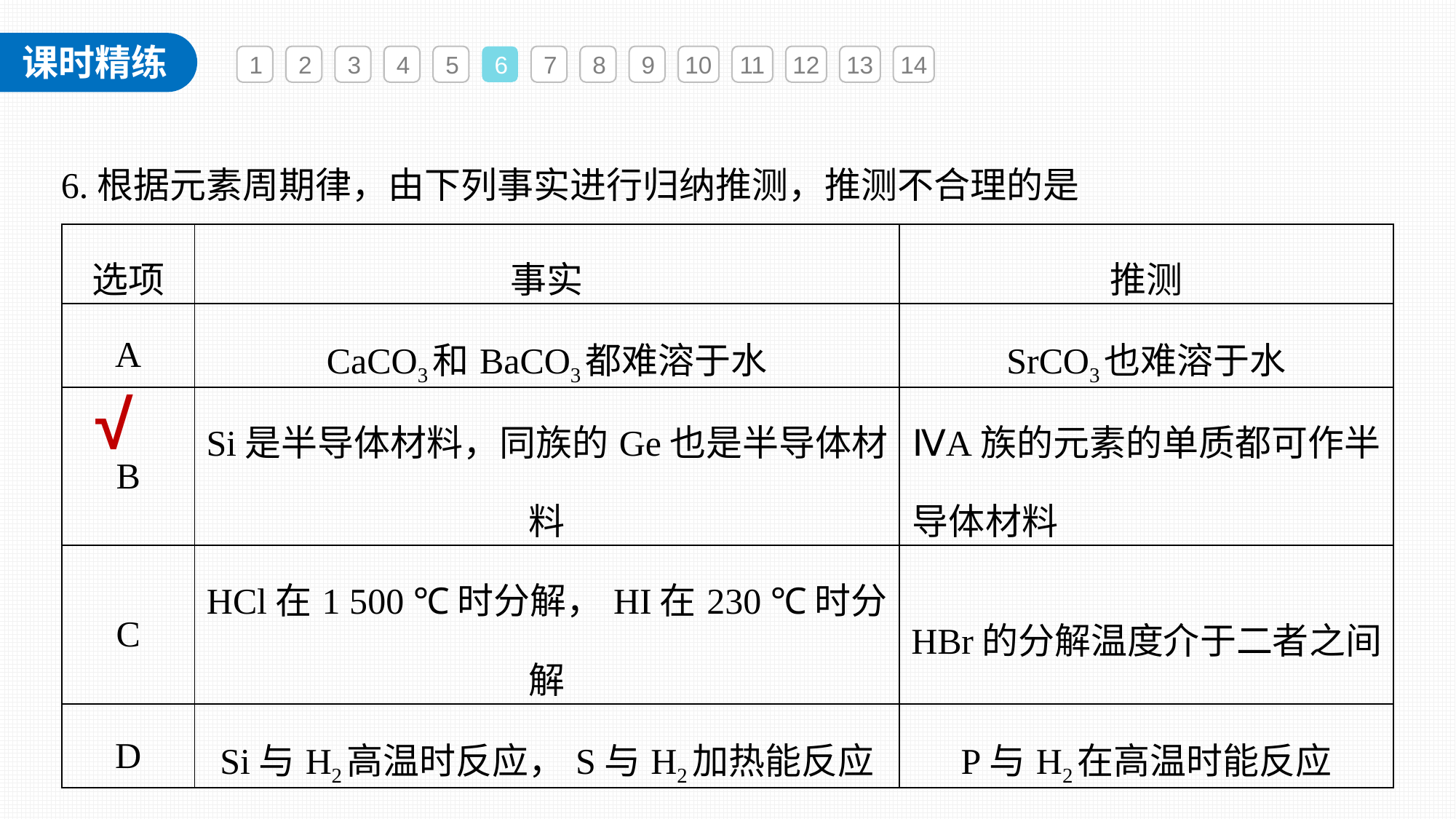

1
2
3
4
5
6
7
8
9
10
11
12
13
14
6.根据元素周期律，由下列事实进行归纳推测，推测不合理的是
| 选项 | 事实 | 推测 |
| --- | --- | --- |
| A | CaCO3和BaCO3都难溶于水 | SrCO3也难溶于水 |
| B | Si是半导体材料，同族的Ge也是半导体材料 | ⅣA族的元素的单质都可作半导体材料 |
| C | HCl在1 500 ℃时分解，HI在230 ℃时分解 | HBr的分解温度介于二者之间 |
| D | Si与H2高温时反应，S与H2加热能反应 | P与H2在高温时能反应 |
√